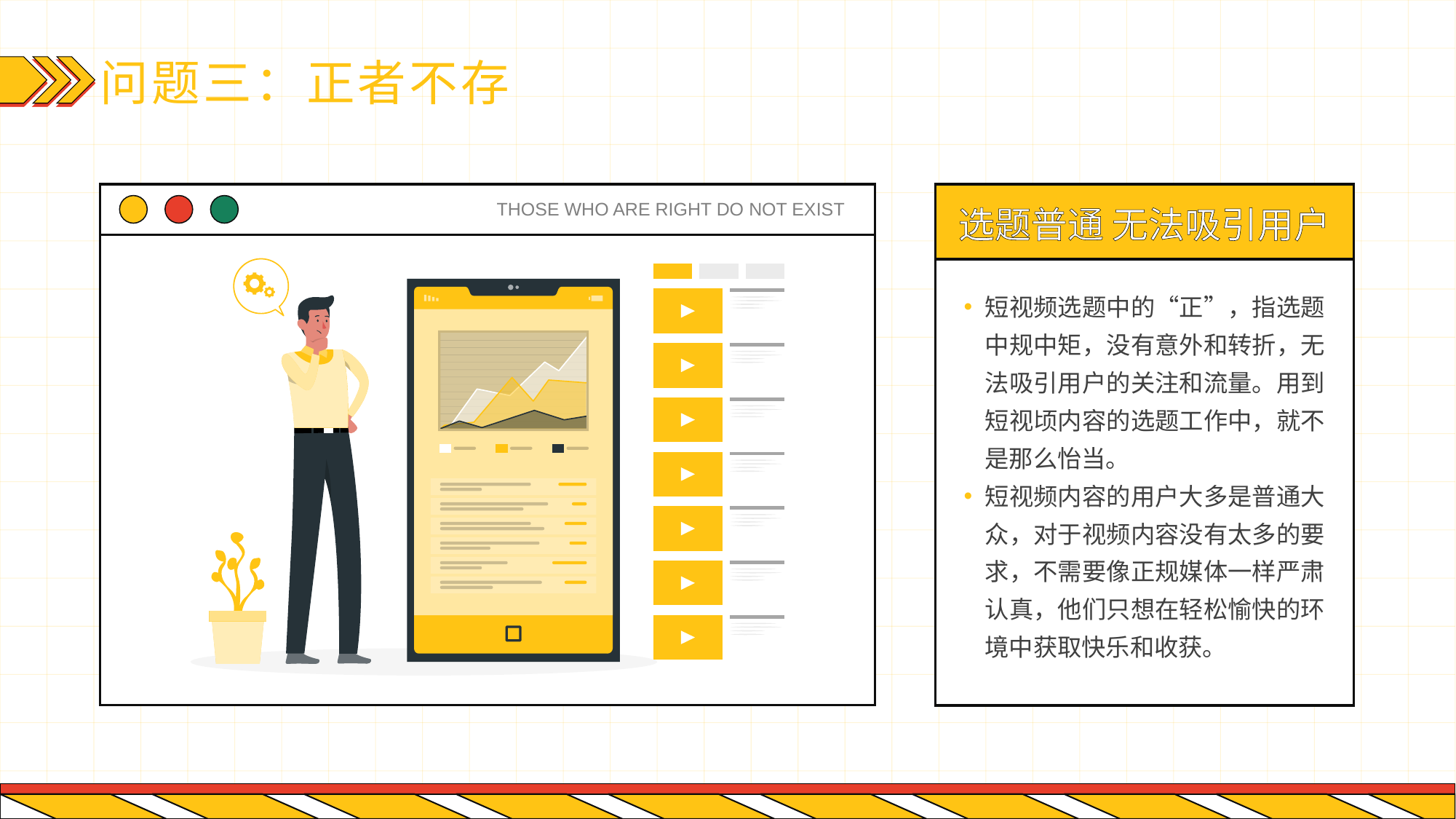

# 问题三：正者不存

THOSE WHO ARE RIGHT DO NOT EXIST

选题普通 无法吸引用户
短视频选题中的“正”，指选题中规中矩，没有意外和转折，无法吸引用户的关注和流量。用到短视顷内容的选题工作中，就不是那么怡当。
短视频内容的用户大多是普通大众，对于视频内容没有太多的要求，不需要像正规媒体一样严肃认真，他们只想在轻松愉快的环境中获取快乐和收获。